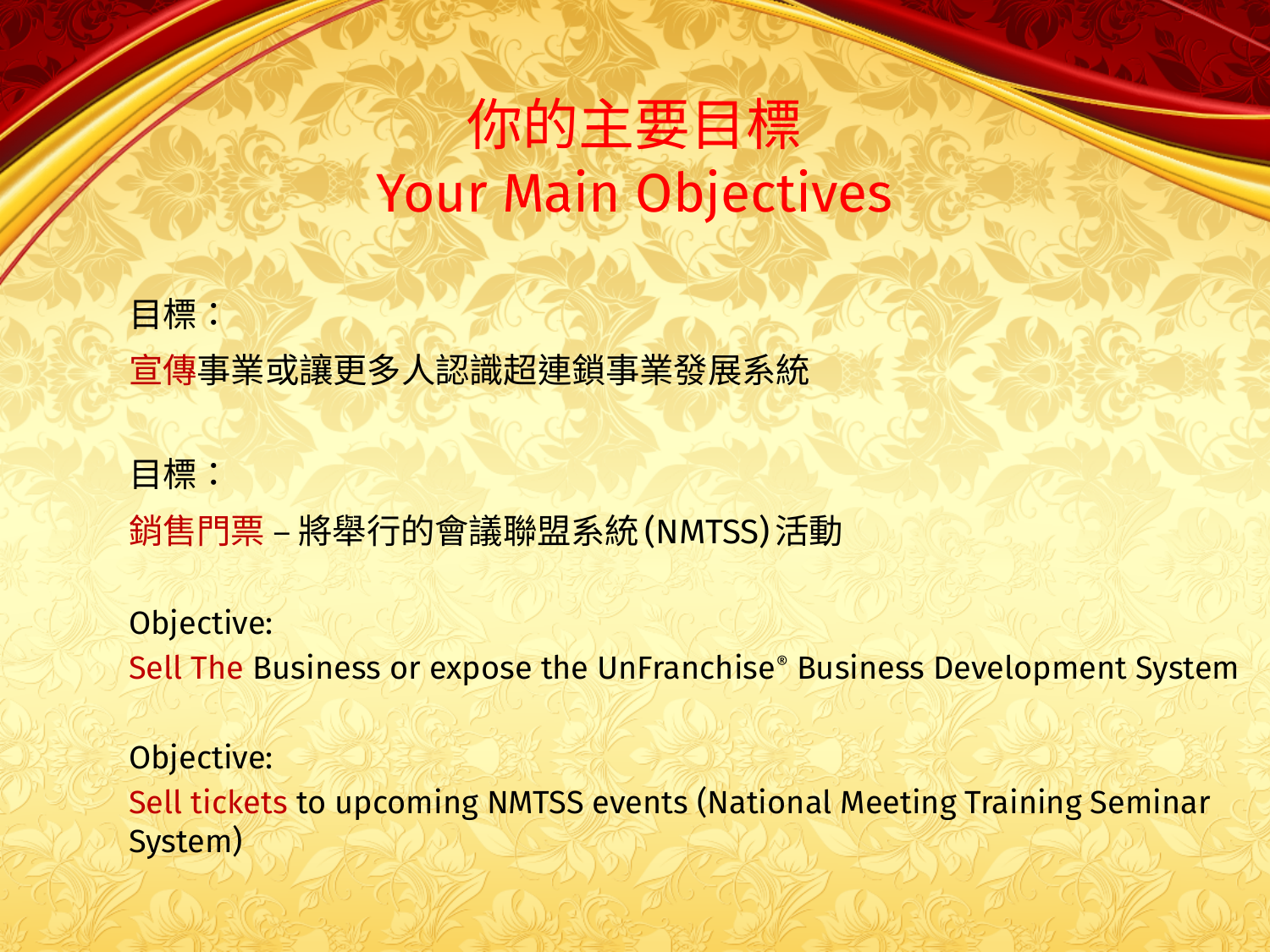

你的主要目標
Your Main Objectives
目標：
宣傳事業或讓更多人認識超連鎖事業發展系統

目標：
銷售門票 – 將舉行的會議聯盟系統(NMTSS)活動

Objective:
Sell The Business or expose the UnFranchise® Business Development System

Objective:
Sell tickets to upcoming NMTSS events (National Meeting Training Seminar System)